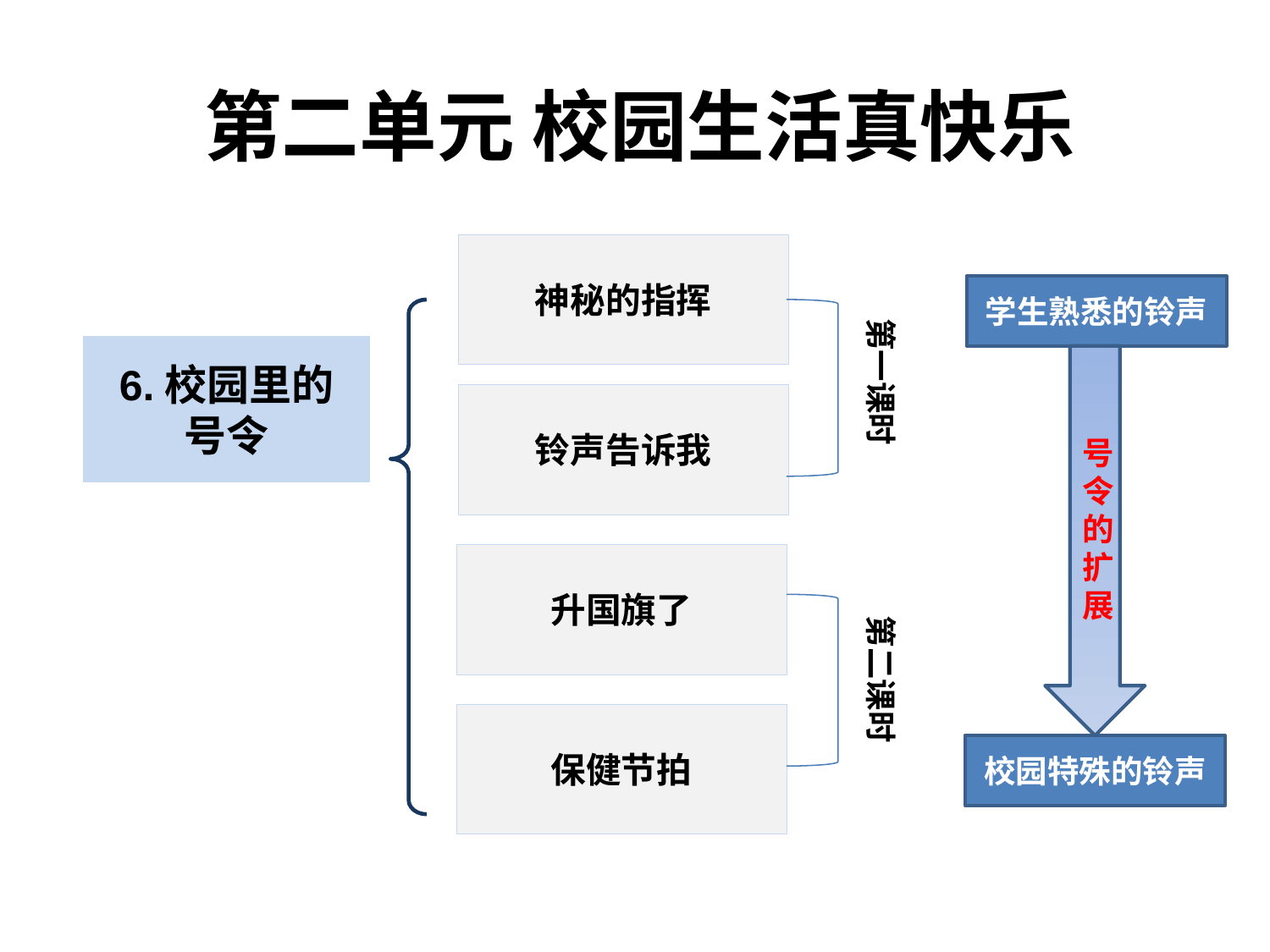

第二单元 校园生活真快乐
神秘的指挥
学生熟悉的铃声

第一课时
6.校园里的
号令
号令的扩展
铃声告诉我
升国旗了

第二课时
保健节拍
校园特殊的铃声